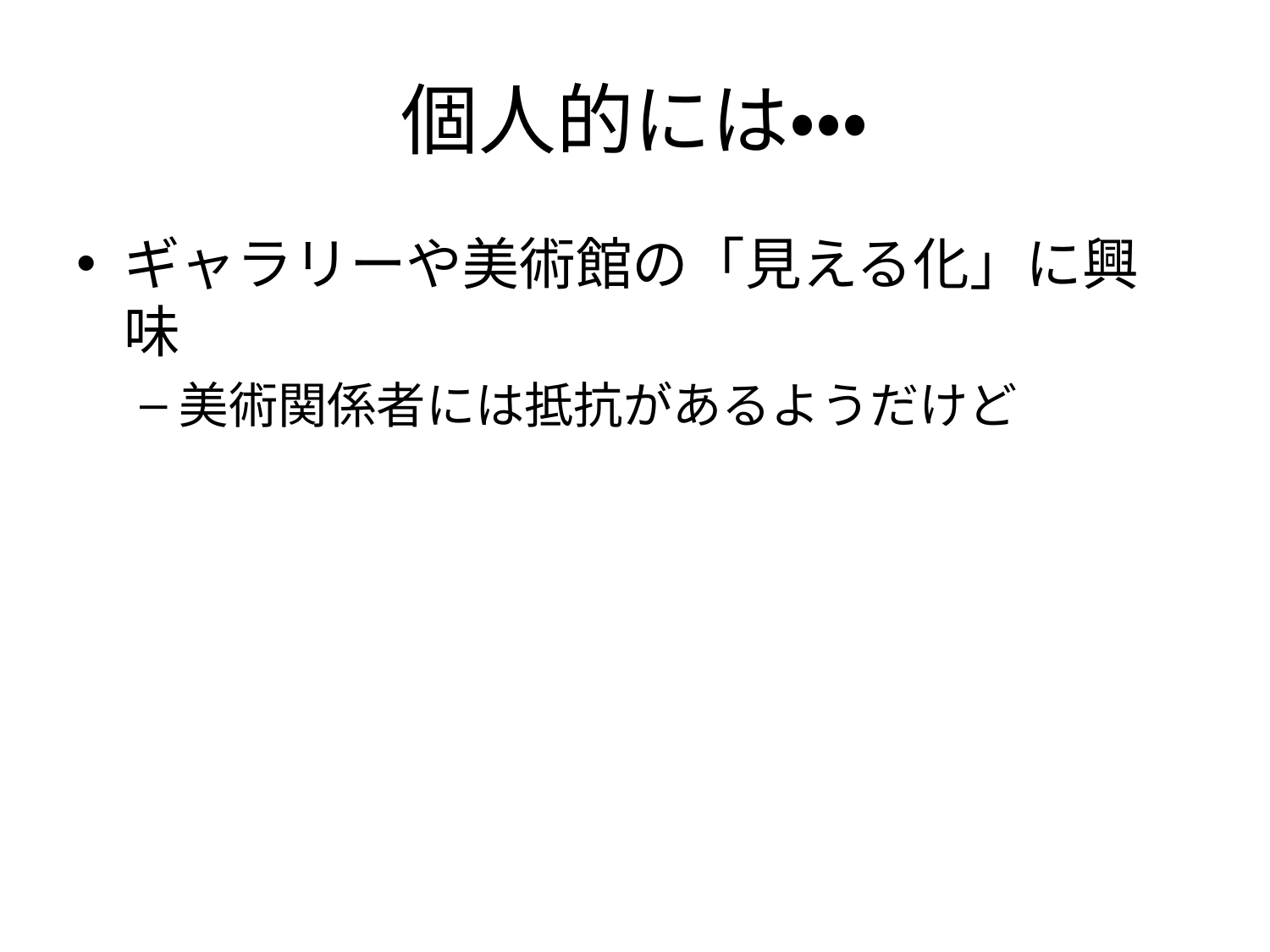

# 個人的には・・・
ギャラリーや美術館の「見える化」に興味
美術関係者には抵抗があるようだけど